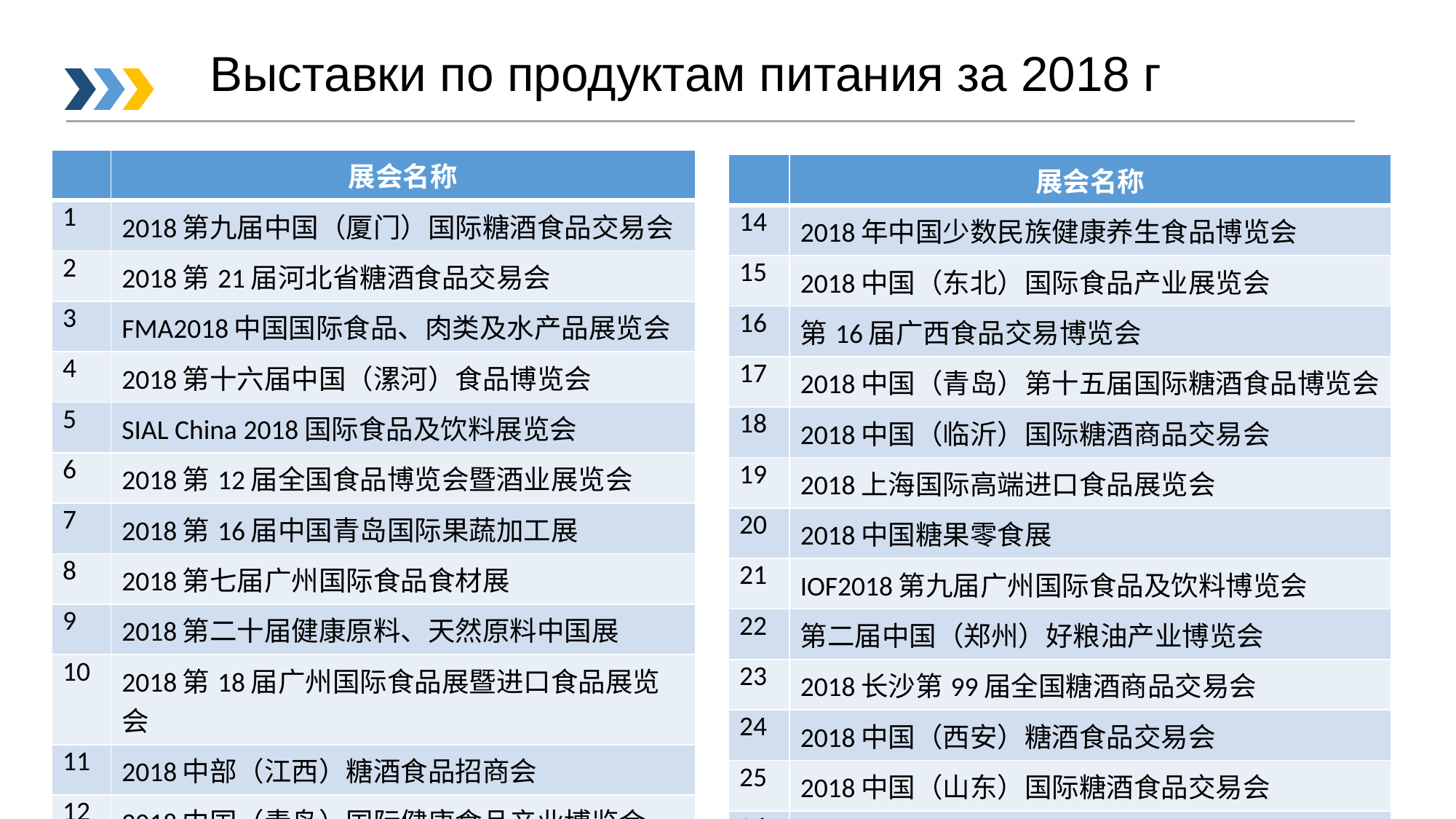

Выставки по продуктам питания за 2018 г

|  | 展会名称 |
| --- | --- |
| 1 | 2018第九届中国（厦门）国际糖酒食品交易会 |
| 2 | 2018第21届河北省糖酒食品交易会 |
| 3 | FMA2018中国国际食品、肉类及水产品展览会 |
| 4 | 2018第十六届中国（漯河）食品博览会 |
| 5 | SIAL China 2018国际食品及饮料展览会 |
| 6 | 2018第12届全国食品博览会暨酒业展览会 |
| 7 | 2018第16届中国青岛国际果蔬加工展 |
| 8 | 2018第七届广州国际食品食材展 |
| 9 | 2018第二十届健康原料、天然原料中国展 |
| 10 | 2018第18届广州国际食品展暨进口食品展览会 |
| 11 | 2018中部（江西）糖酒食品招商会 |
| 12 | 2018中国（青岛）国际健康食品产业博览会 |
| 13 | 2018新疆亚欧食品展览会 |
|  | 展会名称 |
| --- | --- |
| 14 | 2018年中国少数民族健康养生食品博览会 |
| 15 | 2018中国（东北）国际食品产业展览会 |
| 16 | 第16届广西食品交易博览会 |
| 17 | 2018中国（青岛）第十五届国际糖酒食品博览会 |
| 18 | 2018中国（临沂）国际糖酒商品交易会 |
| 19 | 2018上海国际高端进口食品展览会 |
| 20 | 2018中国糖果零食展 |
| 21 | IOF2018第九届广州国际食品及饮料博览会 |
| 22 | 第二届中国（郑州）好粮油产业博览会 |
| 23 | 2018长沙第99届全国糖酒商品交易会 |
| 24 | 2018中国（西安）糖酒食品交易会 |
| 25 | 2018中国（山东）国际糖酒食品交易会 |
| 26 | 2018第18届北京国际有机食品和绿色食品博览会 |